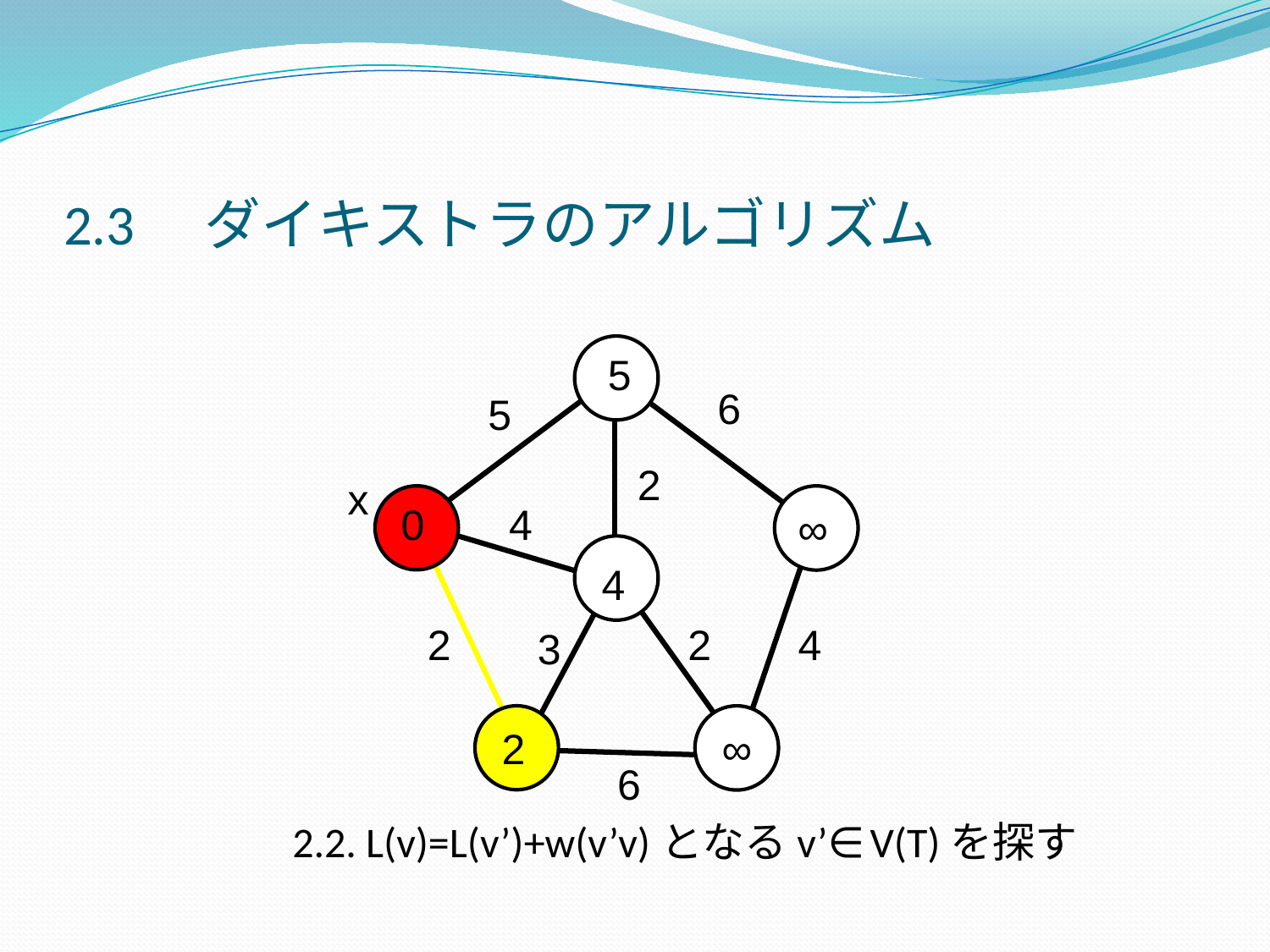

# 2.3　ダイキストラのアルゴリズム

　               2.2. L(v)=L(v’)+w(v’v)となるv’∈V(T)を探す

5
6
5
2
x

0
4
∞

4
2
2
4
3

2
∞
6